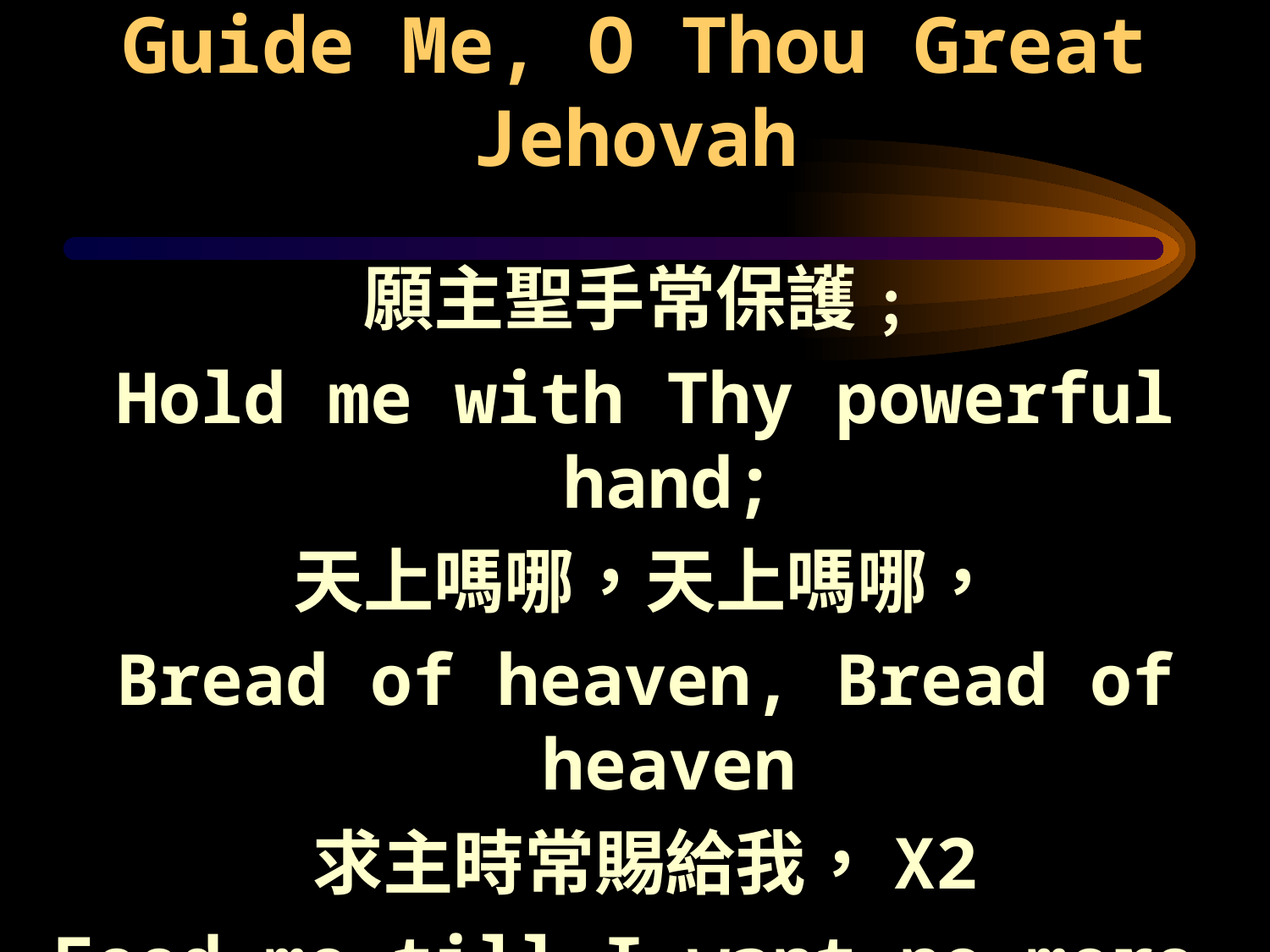

# S419 主耶和華, 求你引領 Guide Me, O Thou Great Jehovah
願主聖手常保護﹔
Hold me with Thy powerful hand;
天上嗎哪，天上嗎哪，
Bread of heaven, Bread of heaven
求主時常賜給我，X2
Feed me till I want no more  X2